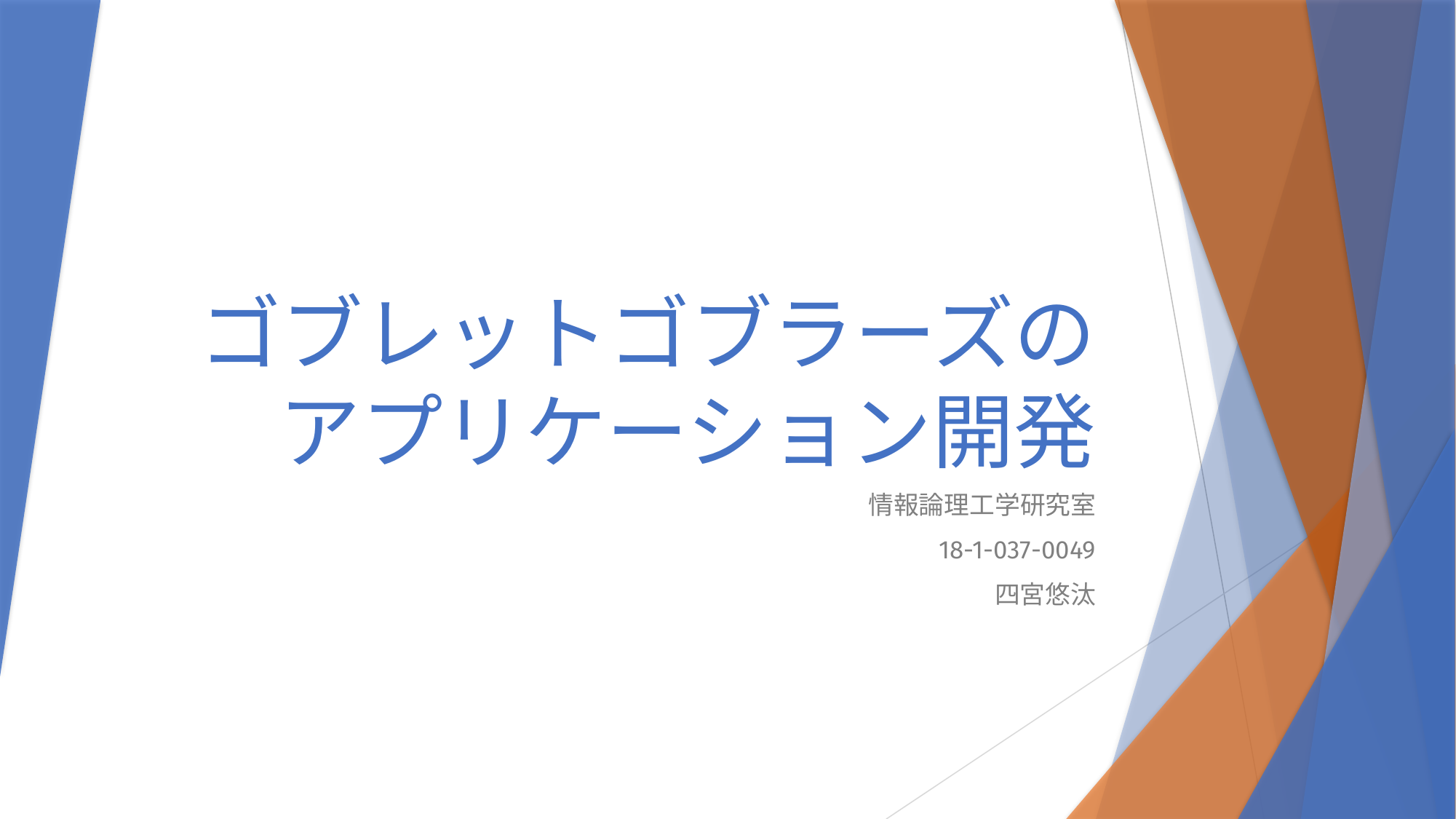

# ゴブレットゴブラーズの アプリケーション開発
情報論理工学研究室
18-1-037-0049
四宮悠汰